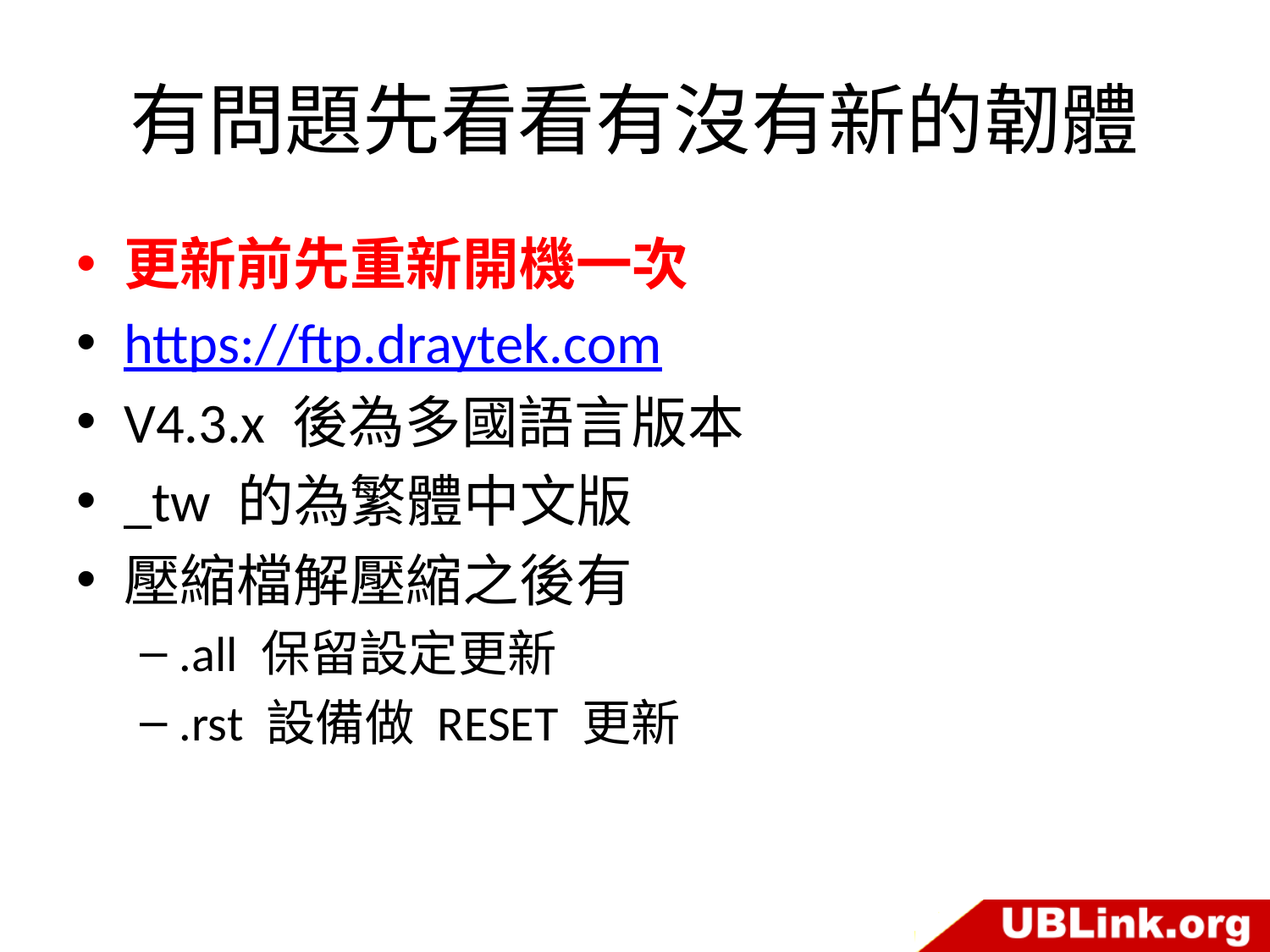

# 有問題先看看有沒有新的韌體
更新前先重新開機一次
https://ftp.draytek.com
V4.3.x 後為多國語言版本
_tw 的為繁體中文版
壓縮檔解壓縮之後有
.all 保留設定更新
.rst 設備做 RESET 更新